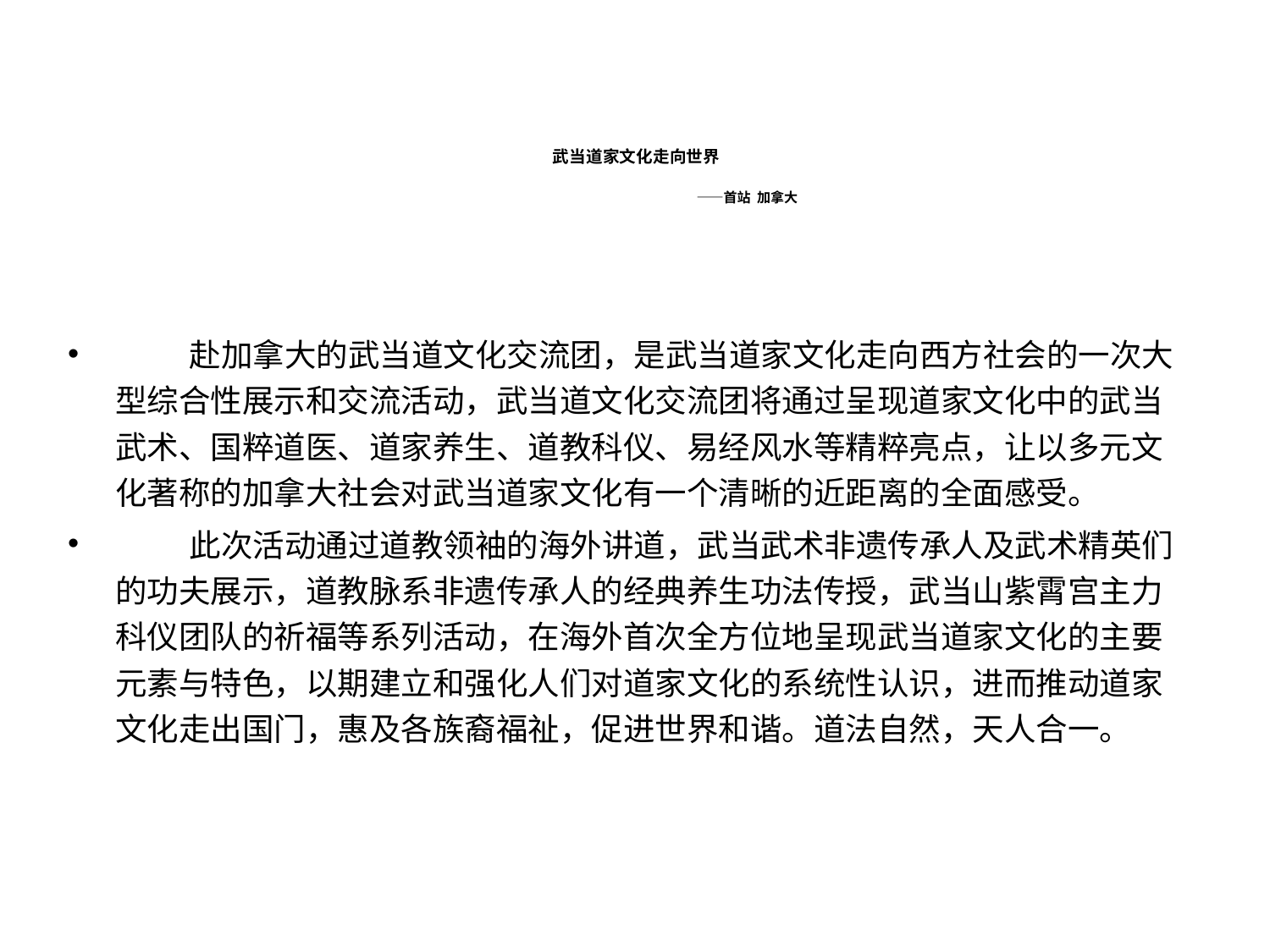

# 武当道家文化走向世界 ——首站  加拿大
         赴加拿大的武当道文化交流团，是武当道家文化走向西方社会的一次大型综合性展示和交流活动，武当道文化交流团将通过呈现道家文化中的武当武术、国粹道医、道家养生、道教科仪、易经风水等精粹亮点，让以多元文化著称的加拿大社会对武当道家文化有一个清晰的近距离的全面感受。
         此次活动通过道教领袖的海外讲道，武当武术非遗传承人及武术精英们的功夫展示，道教脉系非遗传承人的经典养生功法传授，武当山紫霄宫主力科仪团队的祈福等系列活动，在海外首次全方位地呈现武当道家文化的主要元素与特色，以期建立和强化人们对道家文化的系统性认识，进而推动道家文化走出国门，惠及各族裔福祉，促进世界和谐。道法自然，天人合一。